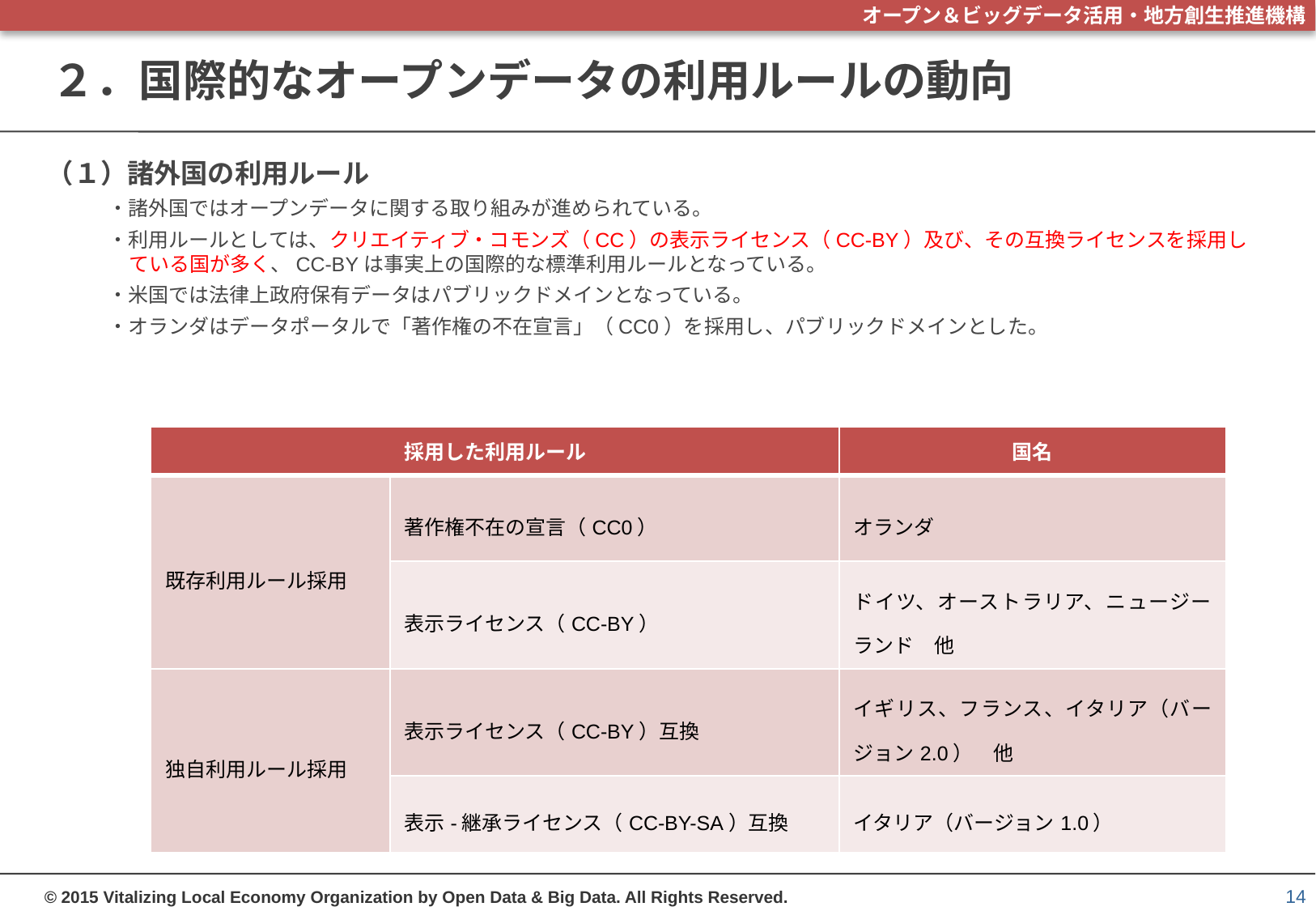

# ２．国際的なオープンデータの利用ルールの動向
（１）諸外国の利用ルール
・諸外国ではオープンデータに関する取り組みが進められている。
・利用ルールとしては、クリエイティブ・コモンズ（CC）の表示ライセンス（CC-BY）及び、その互換ライセンスを採用している国が多く、CC-BYは事実上の国際的な標準利用ルールとなっている。
・米国では法律上政府保有データはパブリックドメインとなっている。
・オランダはデータポータルで「著作権の不在宣言」（CC0）を採用し、パブリックドメインとした。

| 採用した利用ルール |  | 国名 |
| --- | --- | --- |
| 既存利用ルール採用 | 著作権不在の宣言（CC0） | オランダ |
|  | 表示ライセンス（CC-BY） | ドイツ、オーストラリア、ニュージーランド　他 |
| 独自利用ルール採用 | 表示ライセンス（CC-BY）互換 | イギリス、フランス、イタリア（バージョン2.0）　他 |
|  | 表示-継承ライセンス（CC-BY-SA）互換 | イタリア（バージョン1.0） |
14